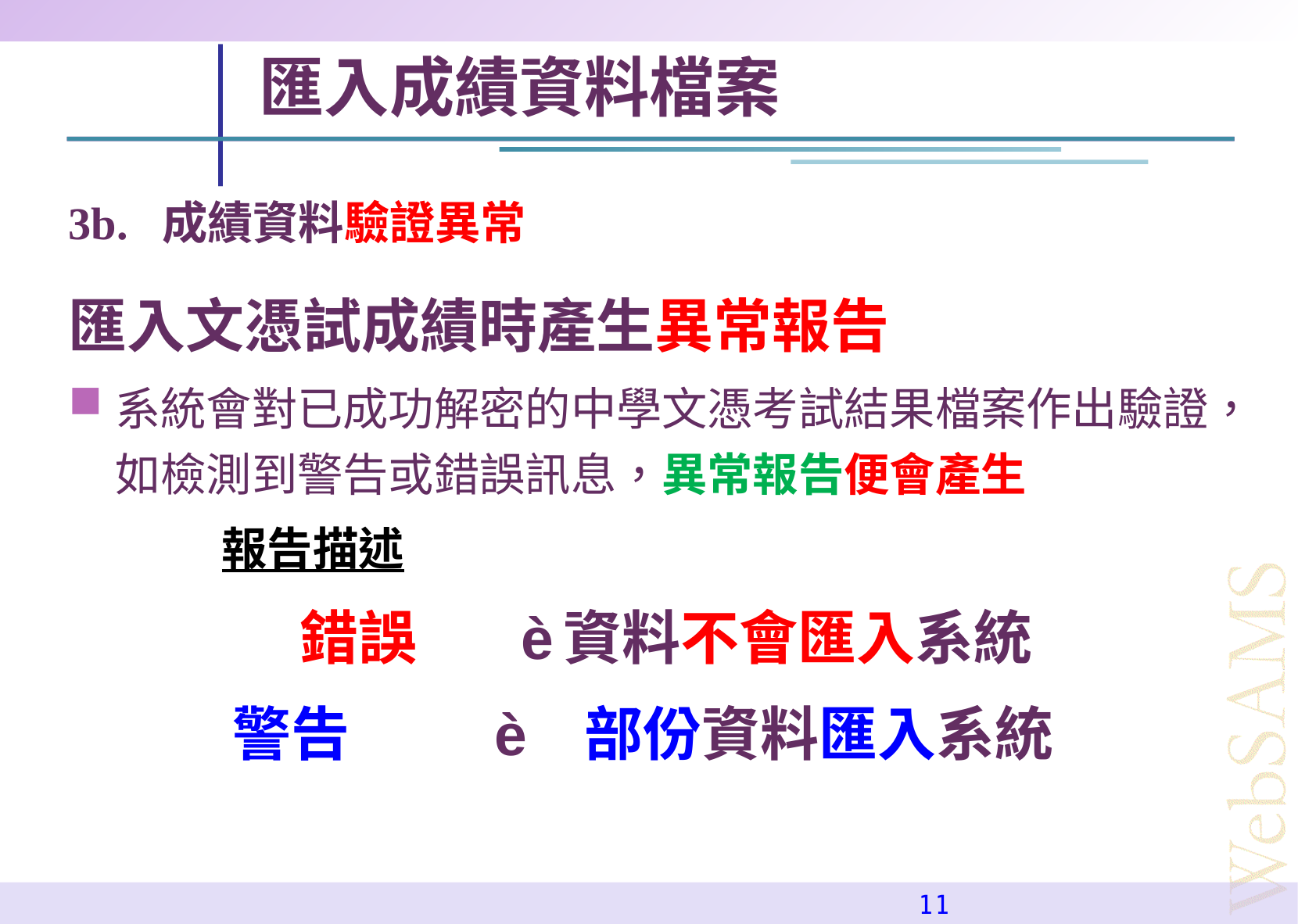

匯入成績資料檔案
3b.  成績資料驗證異常
匯入文憑試成績時產生異常報告
系統會對已成功解密的中學文憑考試結果檔案作出驗證，如檢測到警告或錯誤訊息，異常報告便會產生
              報告描述
	錯誤	 è	資料不會匯入系統
		警告	 è	部份資料匯入系統